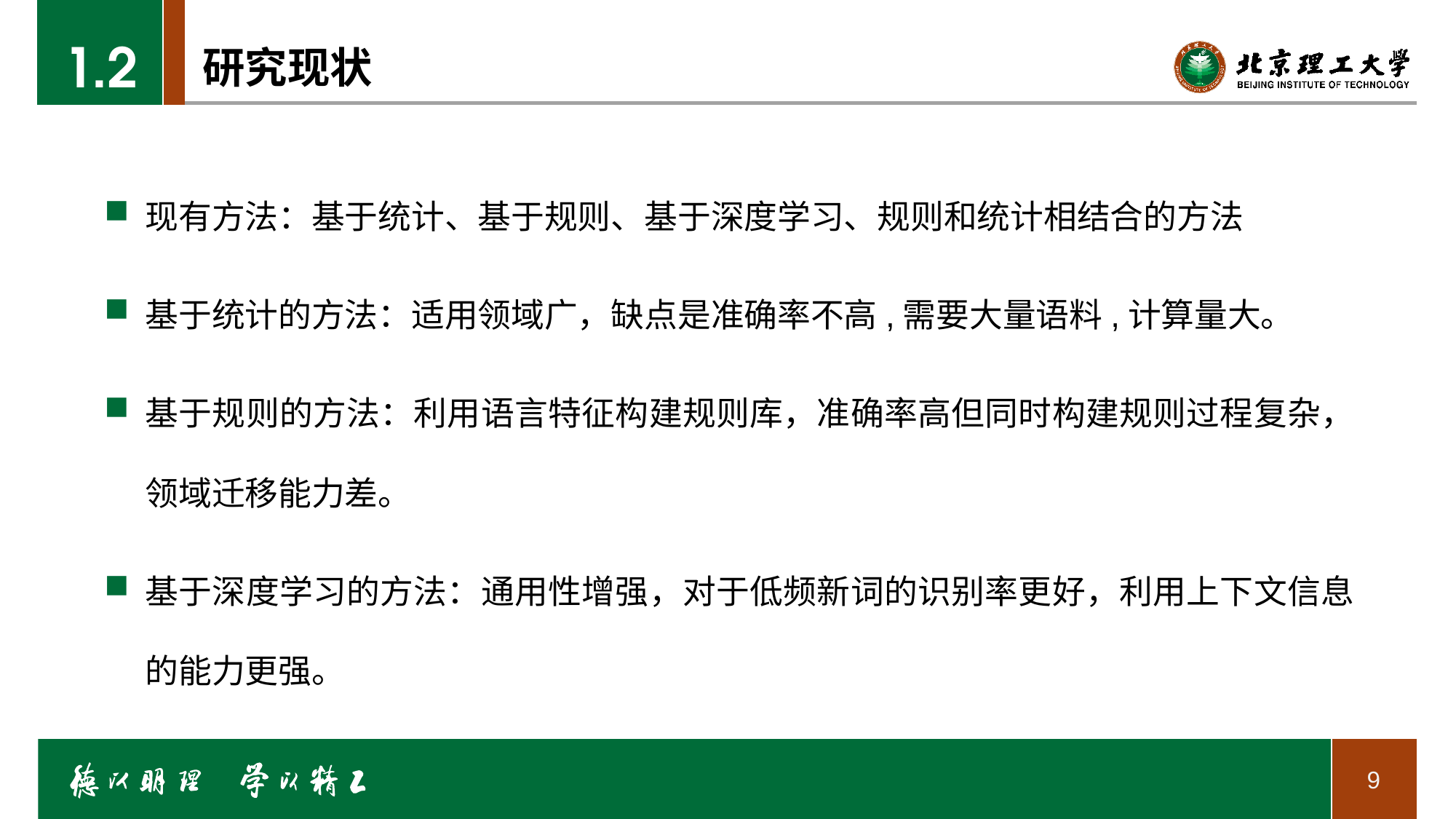

1.2
# 研究现状
现有方法：基于统计、基于规则、基于深度学习、规则和统计相结合的方法
基于统计的方法：适用领域广，缺点是准确率不高,需要大量语料,计算量大。
基于规则的方法：利用语言特征构建规则库，准确率高但同时构建规则过程复杂，领域迁移能力差。
基于深度学习的方法：通用性增强，对于低频新词的识别率更好，利用上下文信息的能力更强。